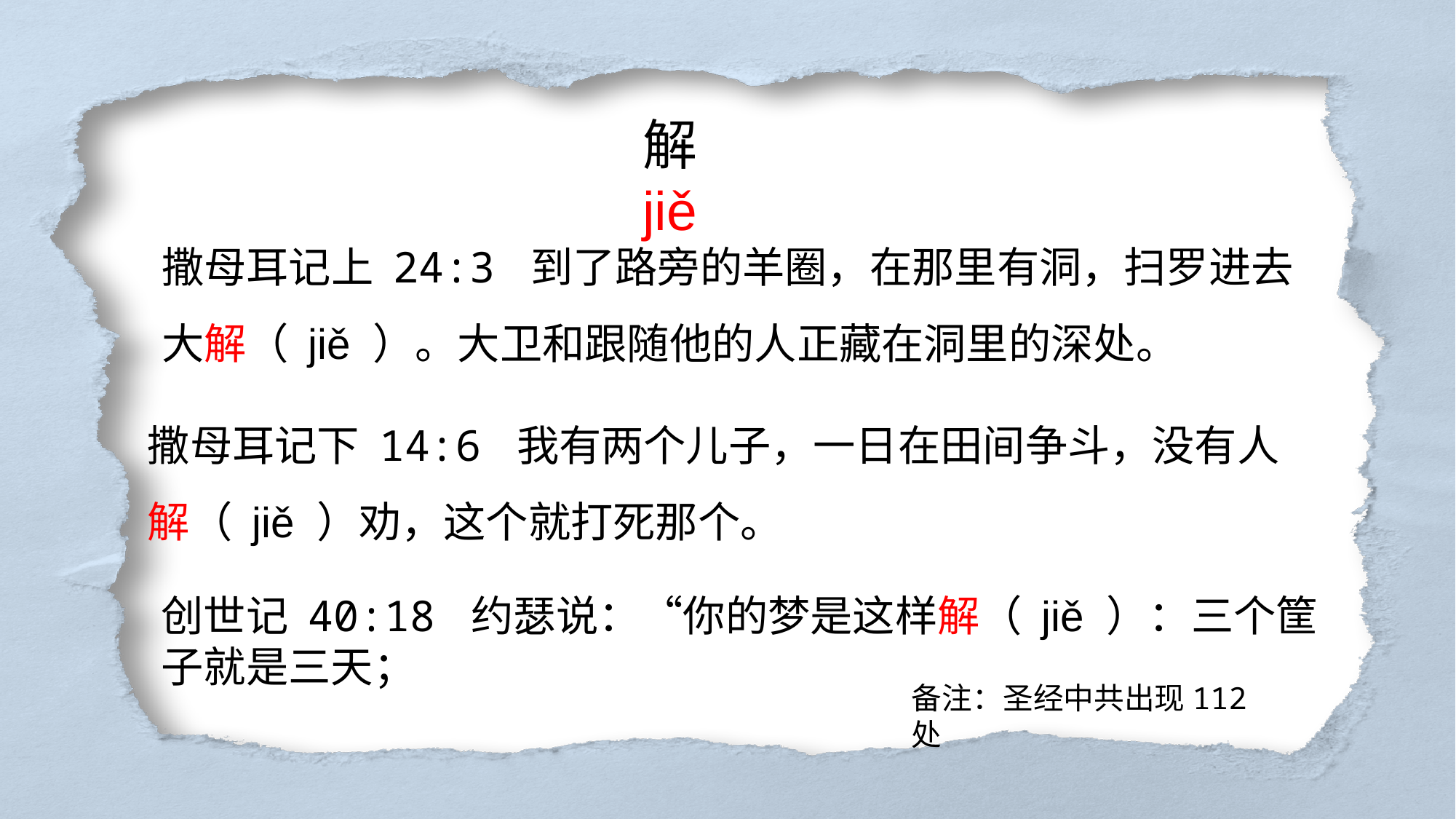

解jiě
撒母耳记上 24:3 到了路旁的羊圈，在那里有洞，扫罗进去大解（ jiě ）。大卫和跟随他的人正藏在洞里的深处。
撒母耳记下 14:6 我有两个儿子，一日在田间争斗，没有人解（ jiě ）劝，这个就打死那个。
创世记 40:18 约瑟说：“你的梦是这样解（ jiě ）：三个筐子就是三天；
备注：圣经中共出现112处